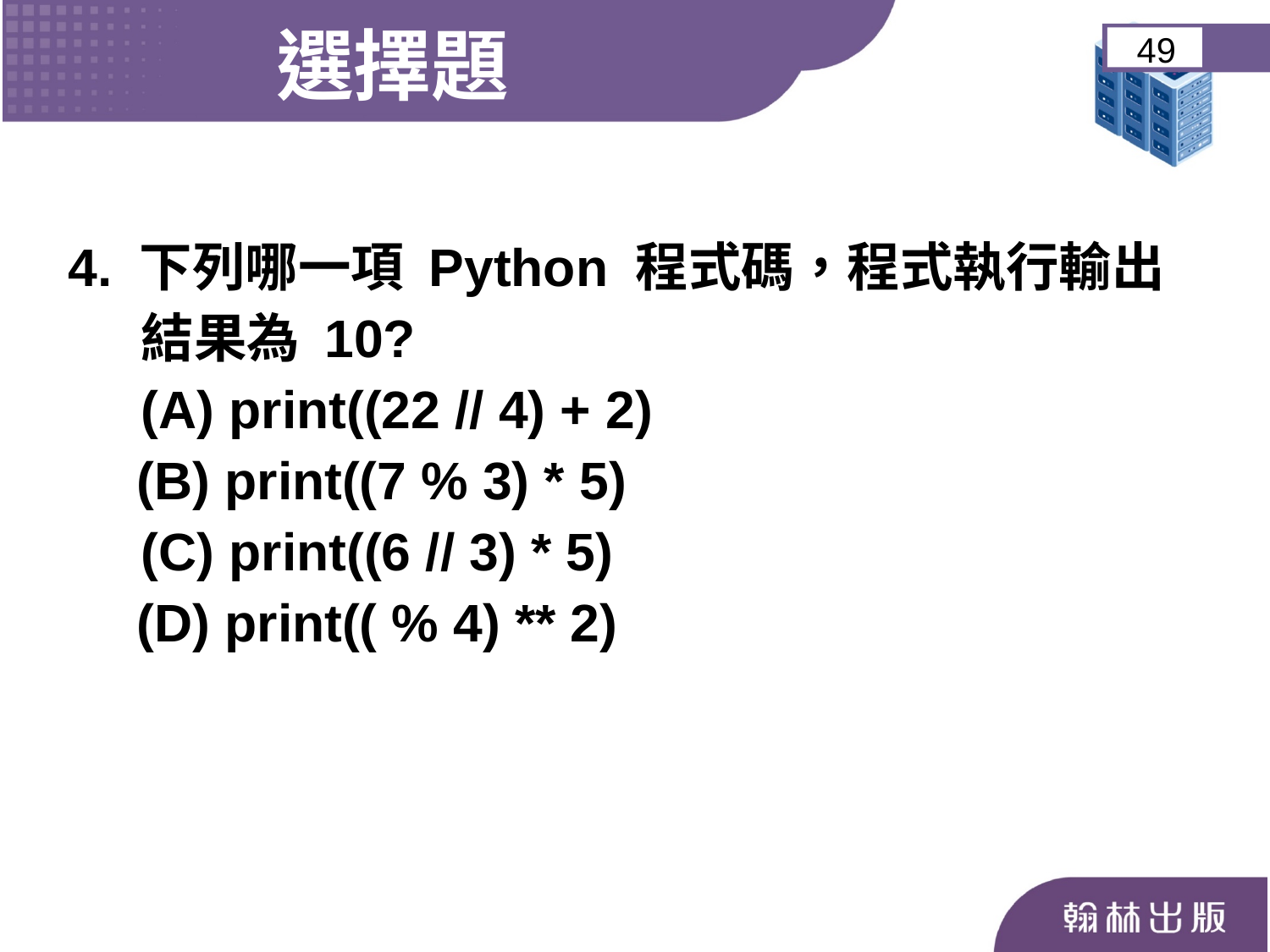

選擇題
49
4. 下列哪一項 Python 程式碼，程式執行輸出
     結果為 10?
     (A) print((22 // 4) + 2)
	   (B) print((7 % 3) * 5)
     (C) print((6 // 3) * 5)
	   (D) print(( % 4) ** 2)